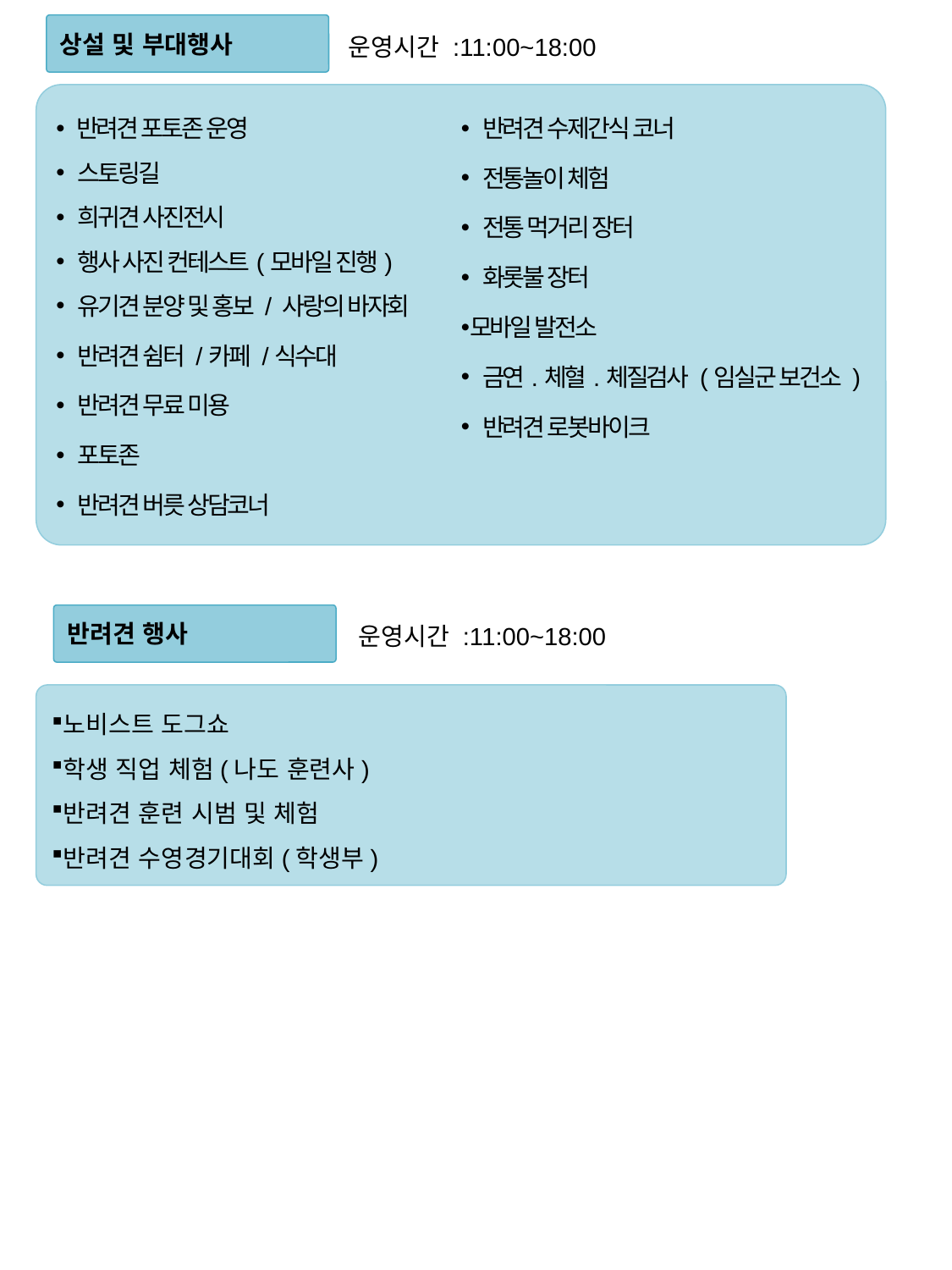

상설 및 부대행사
운영시간 :11:00~18:00
 반려견 포토존 운영
 스토링길
 희귀견 사진전시
 행사 사진 컨테스트(모바일 진행)
 유기견 분양 및 홍보 / 사랑의 바자회
 반려견 쉼터 /카페 /식수대
 반려견 무료 미용
 포토존
 반려견 버릇 상담코너
 반려견 수제간식 코너
 전통놀이 체험
 전통 먹거리 장터
 화롯불 장터
모바일 발전소
 금연.체혈.체질검사 (임실군 보건소 )
 반려견 로봇바이크

반려견 행사
운영시간 :11:00~18:00
노비스트 도그쇼
학생 직업 체험(나도 훈련사)
반려견 훈련 시범 및 체험
반려견 수영경기대회(학생부)